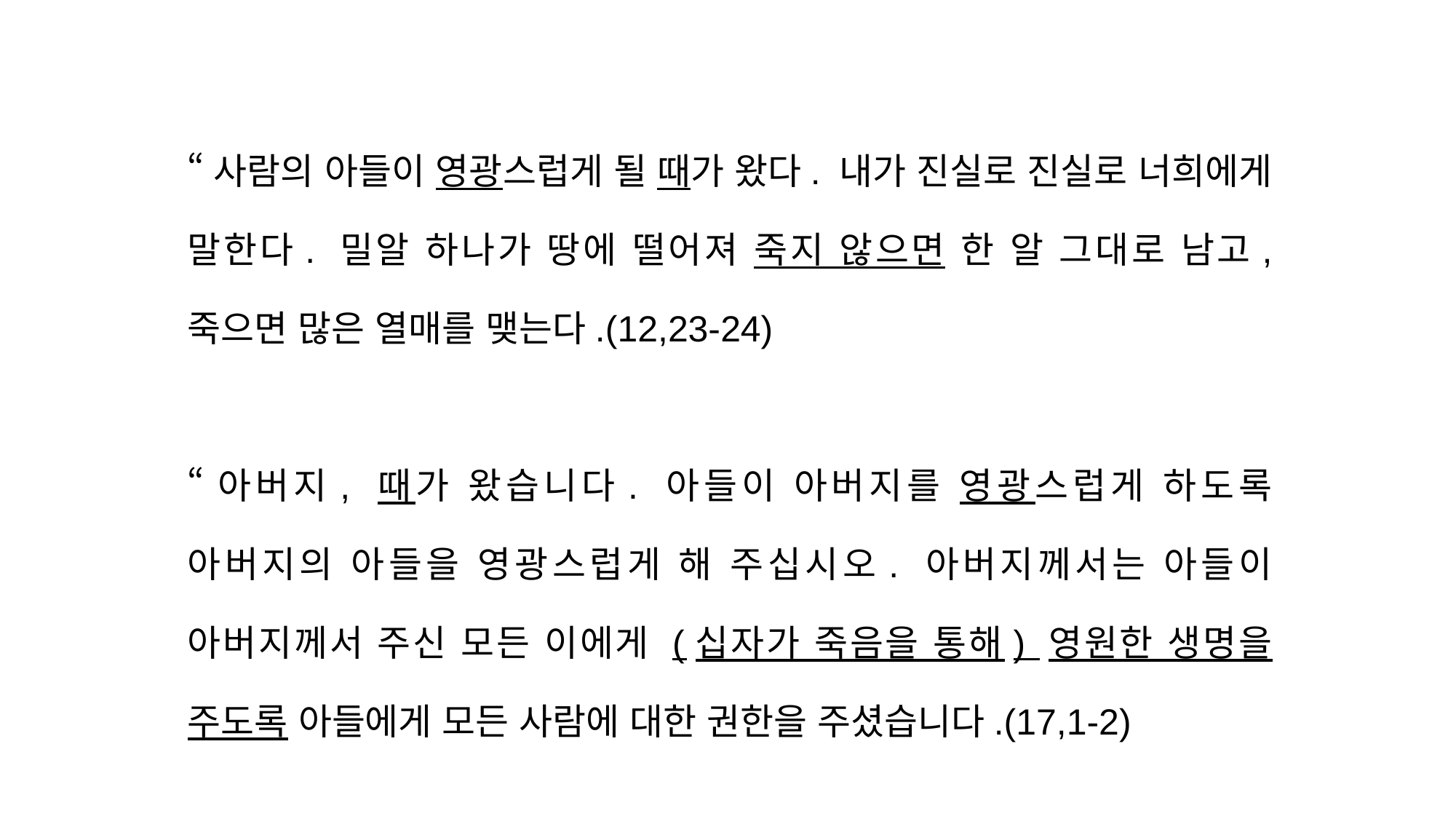

“사람의 아들이 영광스럽게 될 때가 왔다. 내가 진실로 진실로 너희에게 말한다. 밀알 하나가 땅에 떨어져 죽지 않으면 한 알 그대로 남고, 죽으면 많은 열매를 맺는다.(12,23-24)

“아버지, 때가 왔습니다. 아들이 아버지를 영광스럽게 하도록 아버지의 아들을 영광스럽게 해 주십시오. 아버지께서는 아들이 아버지께서 주신 모든 이에게 (십자가 죽음을 통해) 영원한 생명을 주도록 아들에게 모든 사람에 대한 권한을 주셨습니다.(17,1-2)